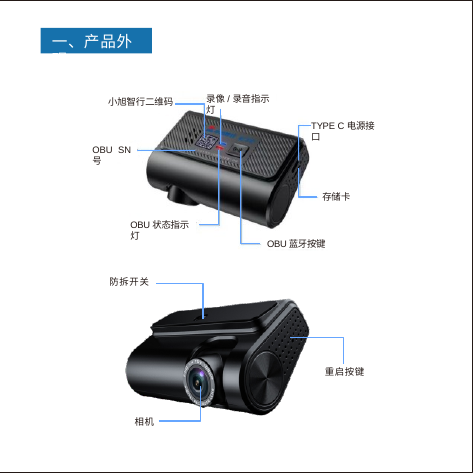

⼀、产品外观
录像/录⾳指⽰灯

⼩旭智⾏⼆维码

TYPE C电源接⼝

OBU  SN号

存储卡
OBU状态指示灯
OBU蓝牙按键
防拆开关

重启按键

相机